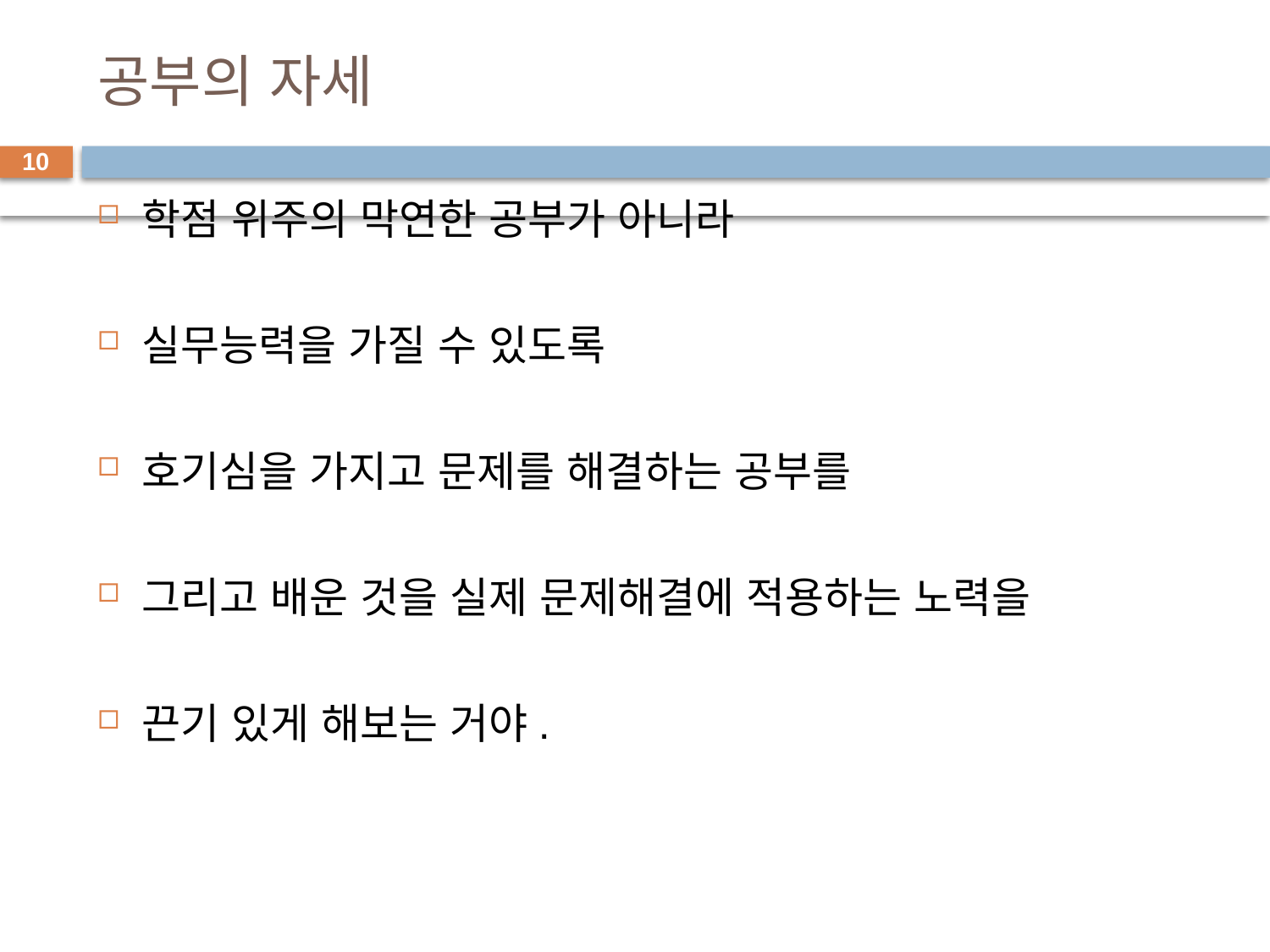

# 공부의 자세
10
학점 위주의 막연한 공부가 아니라

실무능력을 가질 수 있도록

호기심을 가지고 문제를 해결하는 공부를

그리고 배운 것을 실제 문제해결에 적용하는 노력을

끈기 있게 해보는 거야.